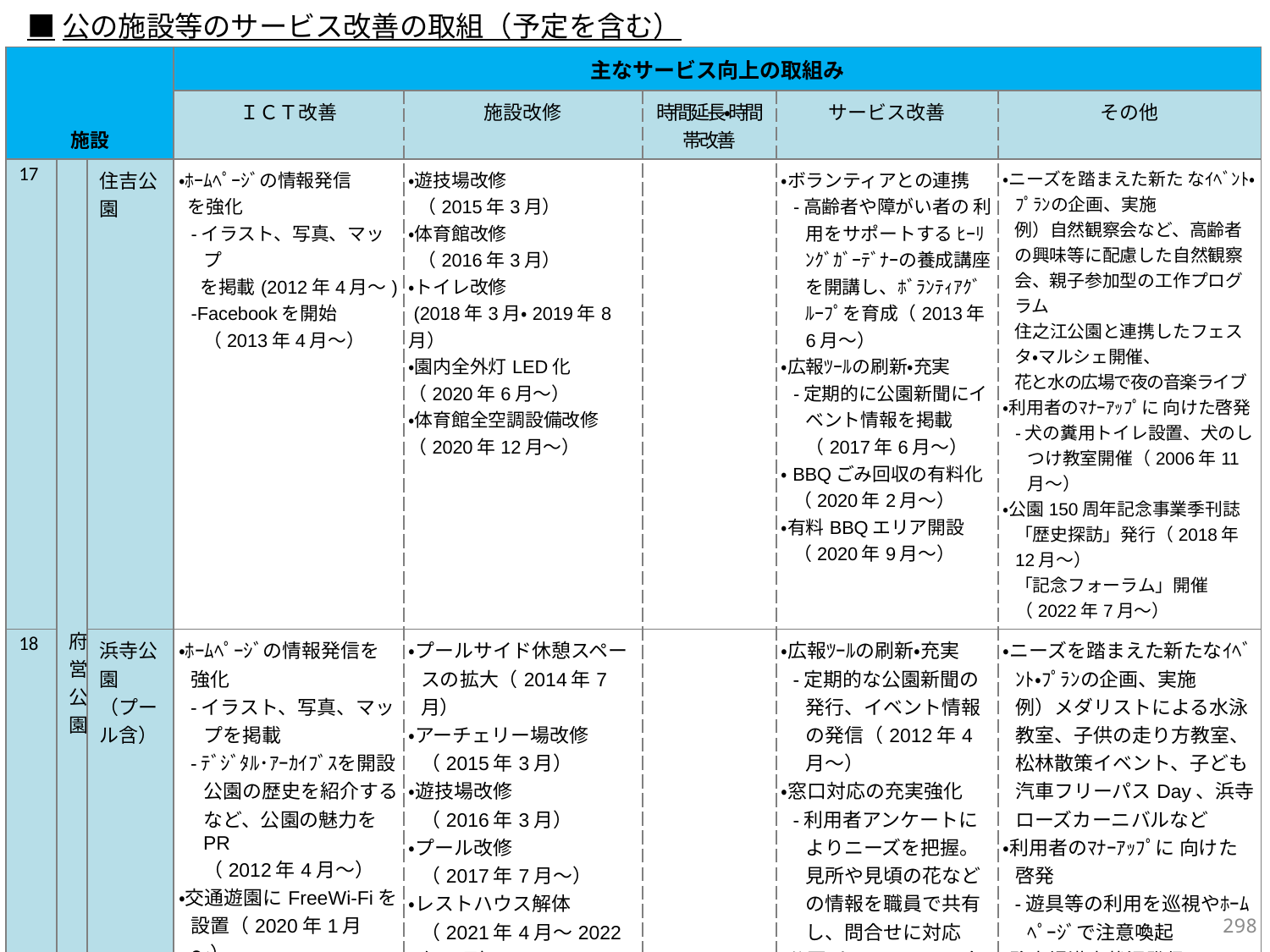

■公の施設等のサービス改善の取組（予定を含む）
| 施設 |  |  | 主なサービス向上の取組み |  |  |  |  |
| --- | --- | --- | --- | --- | --- | --- | --- |
|  |  |  | ＩＣＴ改善 | 施設改修 | 時間延長・時間帯改善 | サービス改善 | その他 |
| 17 | 府営公園 | 住吉公園 | ・ﾎｰﾑﾍﾟｰｼﾞの情報発信 を強化 -イラスト、写真、マップ を掲載(2012年4月～) -Facebookを開始（2013年4月～） | ・遊技場改修 （2015年3月） ・体育館改修 （2016年3月） ・トイレ改修 (2018年3月・2019年8月） ・園内全外灯LED化 （2020年6月～） ・体育館全空調設備改修 （2020年12月～） |  | ・ボランティアとの連携 -高齢者や障がい者の 利用をサポートする ﾋｰﾘﾝｸﾞｶﾞｰﾃﾞﾅｰの養成講座を開講し、ﾎﾞﾗﾝﾃｨｱｸﾞﾙｰﾌﾟを育成（2013年6月～） ・広報ﾂｰﾙの刷新・充実 -定期的に公園新聞にイベント情報を掲載（2017年6月～） ・BBQごみ回収の有料化（2020年2月～） ・有料BBQエリア開設（2020年9月～） | ・ニーズを踏まえた新た なｲﾍﾞﾝﾄ・ﾌﾟﾗﾝの企画、実施 例）自然観察会など、高齢者の興味等に配慮した自然観察会、親子参加型の工作プログラム 住之江公園と連携したフェスタ・マルシェ開催、 花と水の広場で夜の音楽ライブ ・利用者のﾏﾅｰｱｯﾌﾟに 向けた啓発 -犬の糞用トイレ設置、犬のしつけ教室開催（2006年11月～） ・公園150周年記念事業季刊誌「歴史探訪」発行（2018年12月～） 「記念フォーラム」開催（2022年7月～） |
| 18 |  | 浜寺公園 （プール含） | ・ﾎｰﾑﾍﾟｰｼﾞの情報発信を強化 -イラスト、写真、マップを掲載 -ﾃﾞｼﾞﾀﾙ･ｱｰｶｲﾌﾞｽを開設 公園の歴史を紹介するなど、公園の魅力をPR （2012年4月～） ・交通遊園にFreeWi-Fiを設置（2020年1月～） ・浜寺公園ホームページリニューアル（2021年4月） ・浜寺公園内デジタルサイネージ設置 （2022年4月～） | ・プールサイド休憩スペースの拡大（2014年7月） ・アーチェリー場改修 （2015年3月） ・遊技場改修 （2016年3月） ・プール改修 （2017年7月～） ・レストハウス解体 （2021年4月～2022年2月） ・中央エントランス噴水工事（2021年8月～） ・園内トイレ洋式化 （2021年11月～） ・第三駐車場拡張 （2022年1月～） |  | ・広報ﾂｰﾙの刷新・充実 -定期的な公園新聞の発行、イベント情報の発信（2012年4月～） ・窓口対応の充実強化 -利用者アンケートによりニーズを把握。見所や見頃の花などの情報を職員で共有し、問合せに対応 ・公園パンフレットの多言語化（2014年4月～） ・ラピート等身大模型の設置（2020年10月～） ・自動音声通訳機（ポケトーク）の設置 （2021年11月～） | ・ニーズを踏まえた新たなｲﾍﾞﾝﾄ・ﾌﾟﾗﾝの企画、実施 例）メダリストによる水泳教室、子供の走り方教室、松林散策イベント、子ども汽車フリーパスDay、浜寺ローズカーニバルなど ・利用者のﾏﾅｰｱｯﾌﾟに 向けた啓発 -遊具等の利用を巡視やﾎｰﾑﾍﾟｰｼﾞで注意喚起 ・駐車場満車状況発信 ・高石市ふるさと納税返礼品登録（2021年7月） ・フィッシングパーク営業 （2022年11月～） |
298